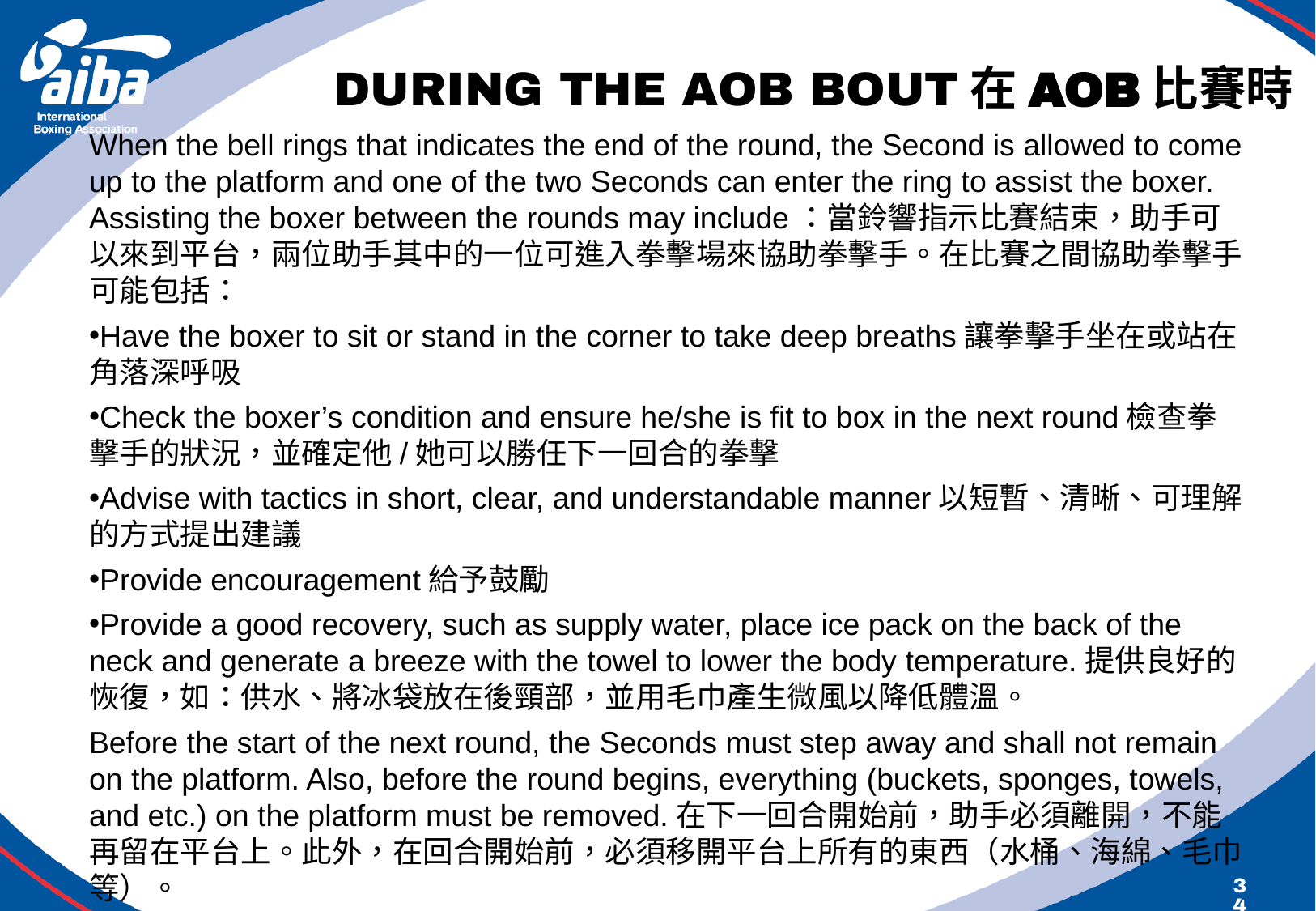

# DURING THE AOB BOUT在AOB比賽時
When the bell rings that indicates the end of the round, the Second is allowed to come up to the platform and one of the two Seconds can enter the ring to assist the boxer. Assisting the boxer between the rounds may include：當鈴響指示比賽結束，助手可以來到平台，兩位助手其中的一位可進入拳擊場來協助拳擊手。在比賽之間協助拳擊手可能包括：
Have the boxer to sit or stand in the corner to take deep breaths讓拳擊手坐在或站在角落深呼吸
Check the boxer’s condition and ensure he/she is fit to box in the next round檢查拳擊手的狀況，並確定他/她可以勝任下一回合的拳擊
Advise with tactics in short, clear, and understandable manner以短暫、清晰、可理解的方式提出建議
Provide encouragement給予鼓勵
Provide a good recovery, such as supply water, place ice pack on the back of the neck and generate a breeze with the towel to lower the body temperature.提供良好的恢復，如：供水、將冰袋放在後頸部，並用毛巾產生微風以降低體溫。
Before the start of the next round, the Seconds must step away and shall not remain on the platform. Also, before the round begins, everything (buckets, sponges, towels, and etc.) on the platform must be removed.在下一回合開始前，助手必須離開，不能再留在平台上。此外，在回合開始前，必須移開平台上所有的東西（水桶、海綿、毛巾等）。
346